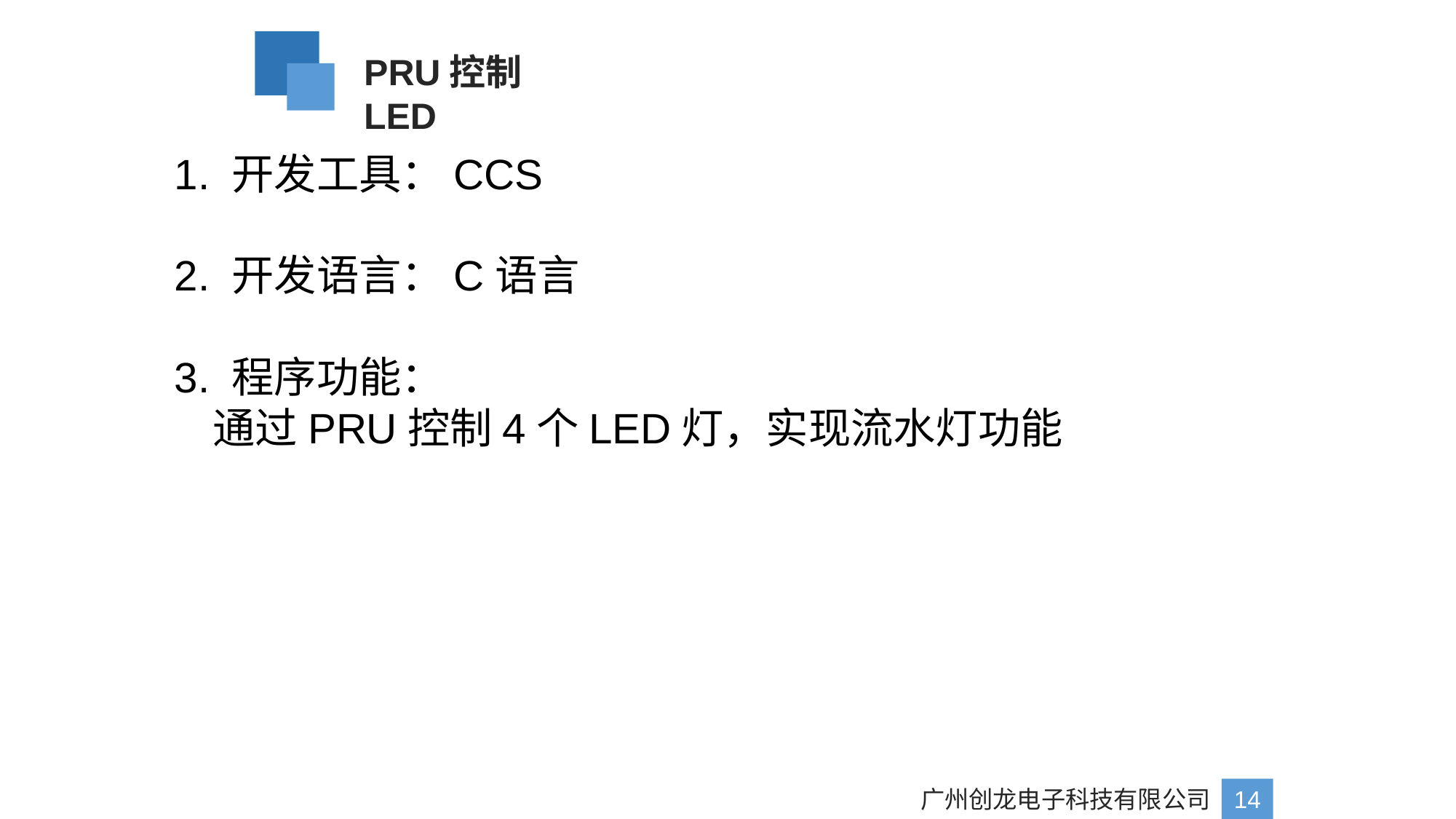

PRU控制LED
1. 开发工具：CCS

2. 开发语言：C语言

3. 程序功能：
   通过PRU控制4个LED灯，实现流水灯功能
广州创龙电子科技有限公司
14